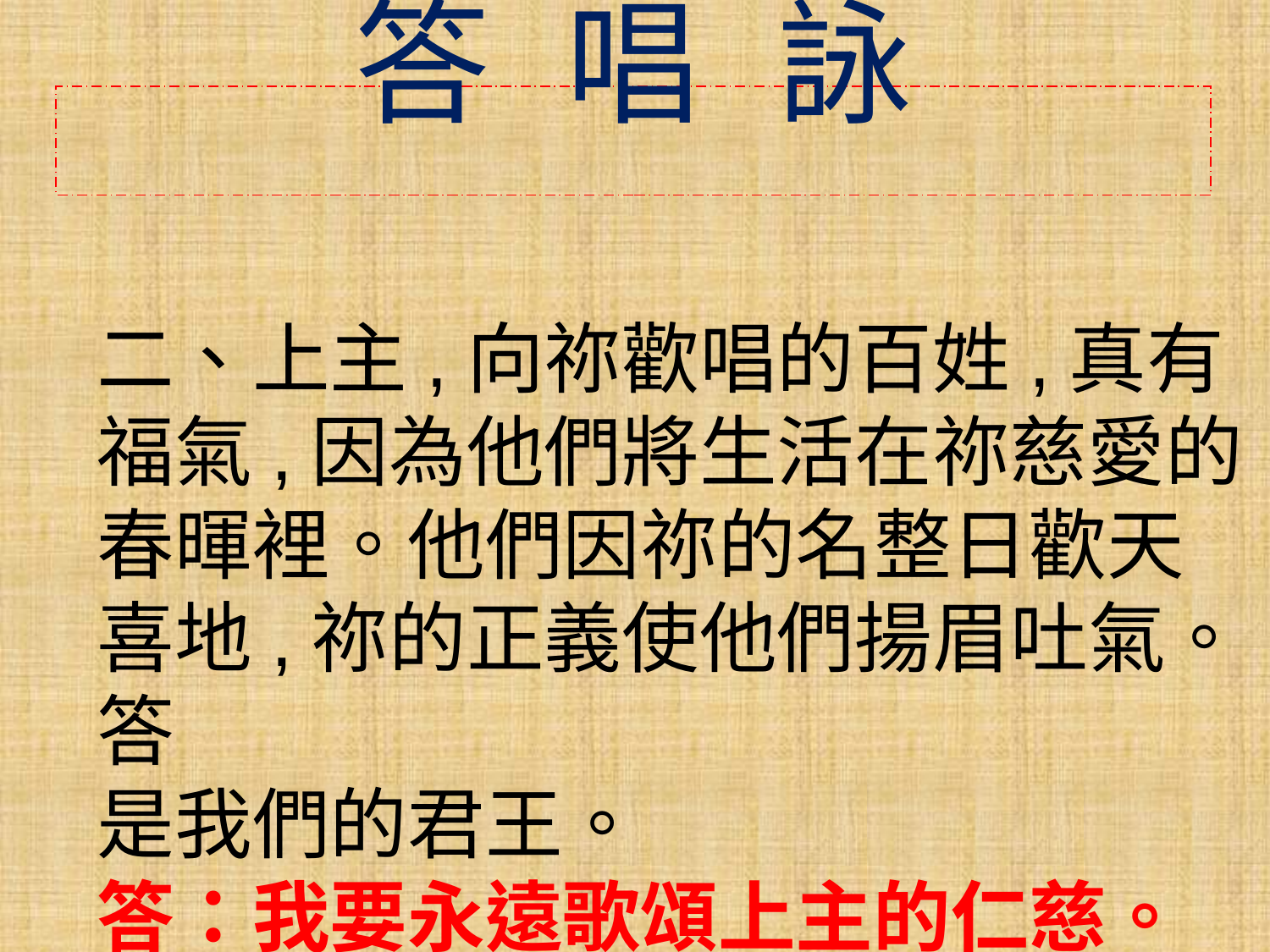

答  唱  詠

二、上主,向祢歡唱的百姓,真有福氣,因為他們將生活在祢慈愛的春暉裡。他們因祢的名整日歡天喜地,祢的正義使他們揚眉吐氣。答
是我們的君王。
答：我要永遠歌頌上主的仁慈。